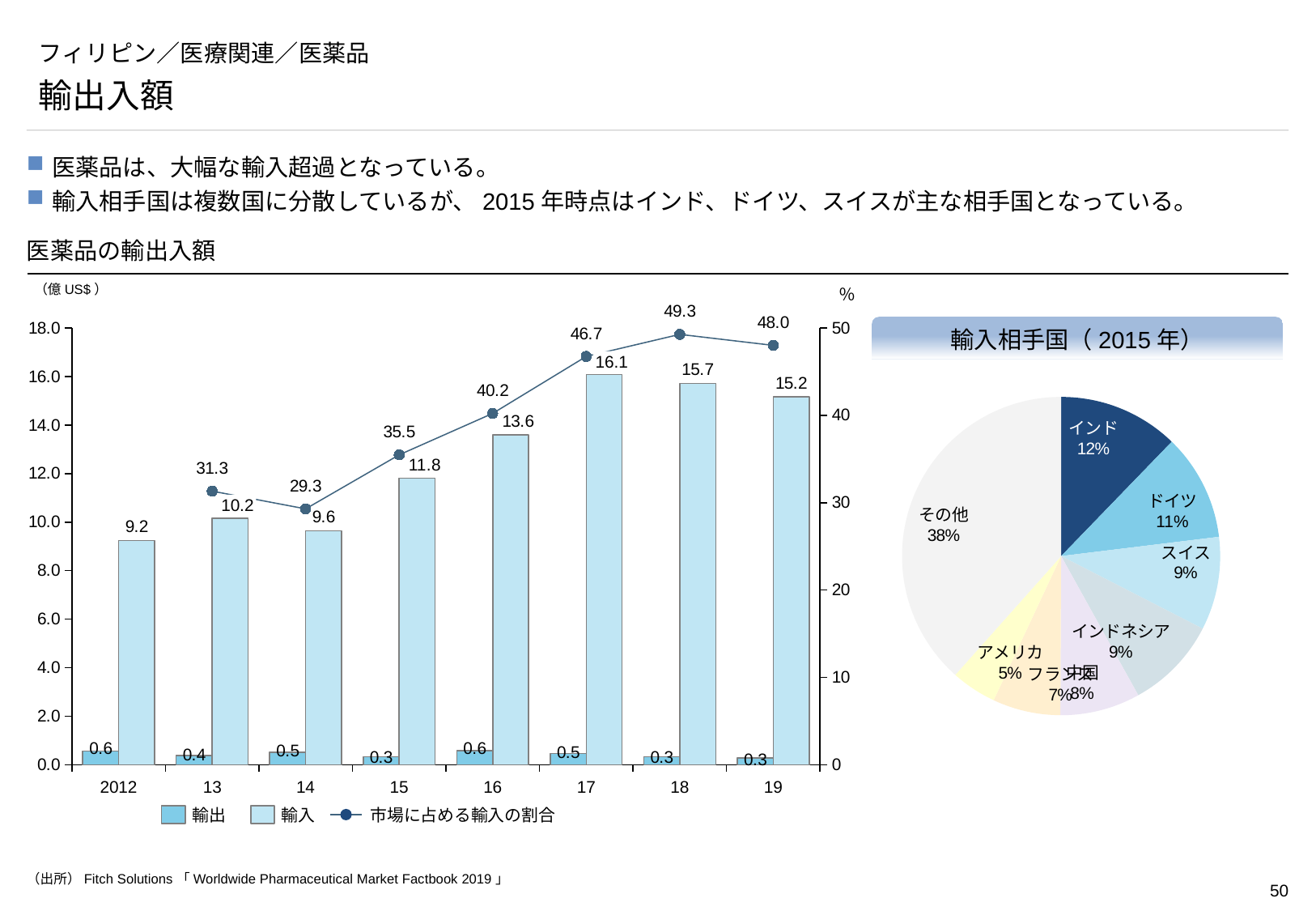

# フィリピン／医療関連／医薬品
輸出入額
医薬品は、大幅な輸入超過となっている。
輸入相手国は複数国に分散しているが、2015年時点はインド、ドイツ、スイスが主な相手国となっている。
医薬品の輸出入額
（億US$）
％

### Chart

| Category |  |  |  |
|---|---|---|---|
輸入相手国（2015年）
16.1

### Chart

| Category | 列1 |
|---|---|
| インド | 134267974.0 |
| ドイツ | 118701733.0 |
| スイス | 103882354.0 |
| インドネシア | 103056945.0 |
| 中国 | 89342696.0 |
| フランス | 75508950.0 |
| アメリカ | 50654972.0 |
| その他 | 421261628.0 |
10.2
2012
13
14
15
16
17
18
19
輸出
輸入
市場に占める輸入の割合

（出所）Fitch Solutions「Worldwide Pharmaceutical Market Factbook 2019」